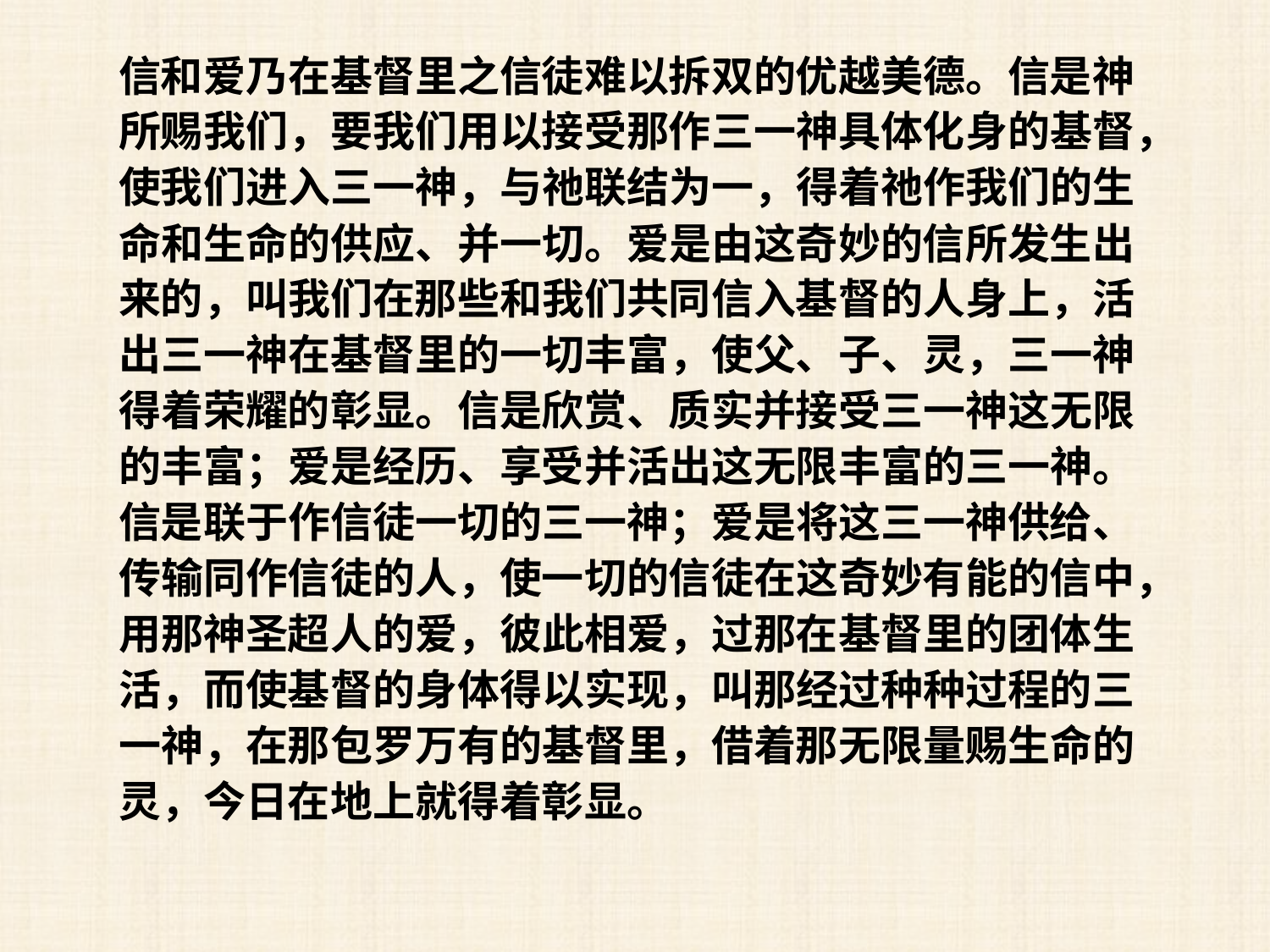

信和爱乃在基督里之信徒难以拆双的优越美德。信是神所赐我们，要我们用以接受那作三一神具体化身的基督，使我们进入三一神，与祂联结为一，得着祂作我们的生命和生命的供应、并一切。爱是由这奇妙的信所发生出来的，叫我们在那些和我们共同信入基督的人身上，活出三一神在基督里的一切丰富，使父、子、灵，三一神得着荣耀的彰显。信是欣赏、质实并接受三一神这无限的丰富；爱是经历、享受并活出这无限丰富的三一神。信是联于作信徒一切的三一神；爱是将这三一神供给、传输同作信徒的人，使一切的信徒在这奇妙有能的信中，用那神圣超人的爱，彼此相爱，过那在基督里的团体生活，而使基督的身体得以实现，叫那经过种种过程的三一神，在那包罗万有的基督里，借着那无限量赐生命的灵，今日在地上就得着彰显。